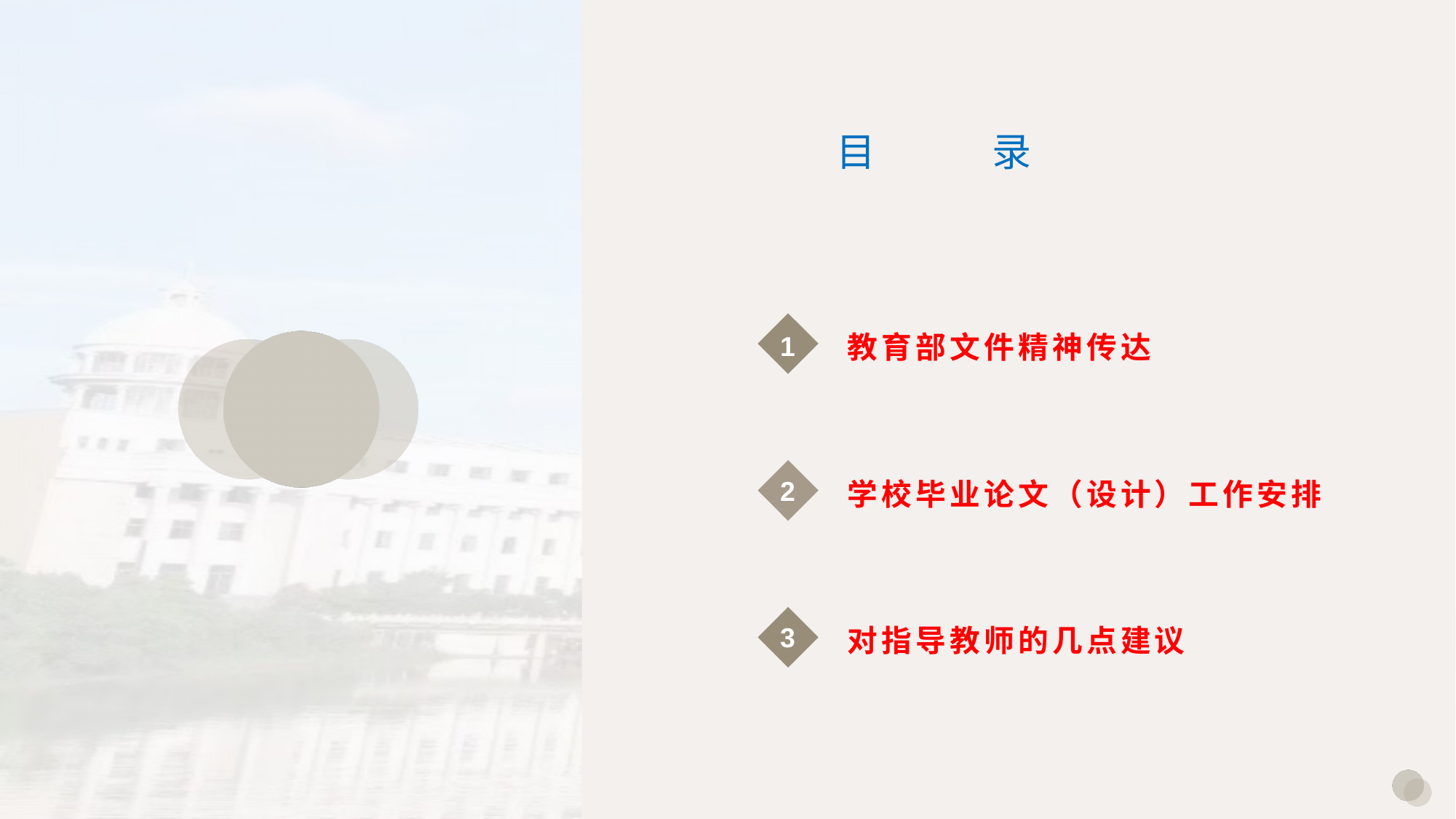

目      录
教育部文件精神传达

1
学校毕业论文（设计）工作安排

2
对指导教师的几点建议

3